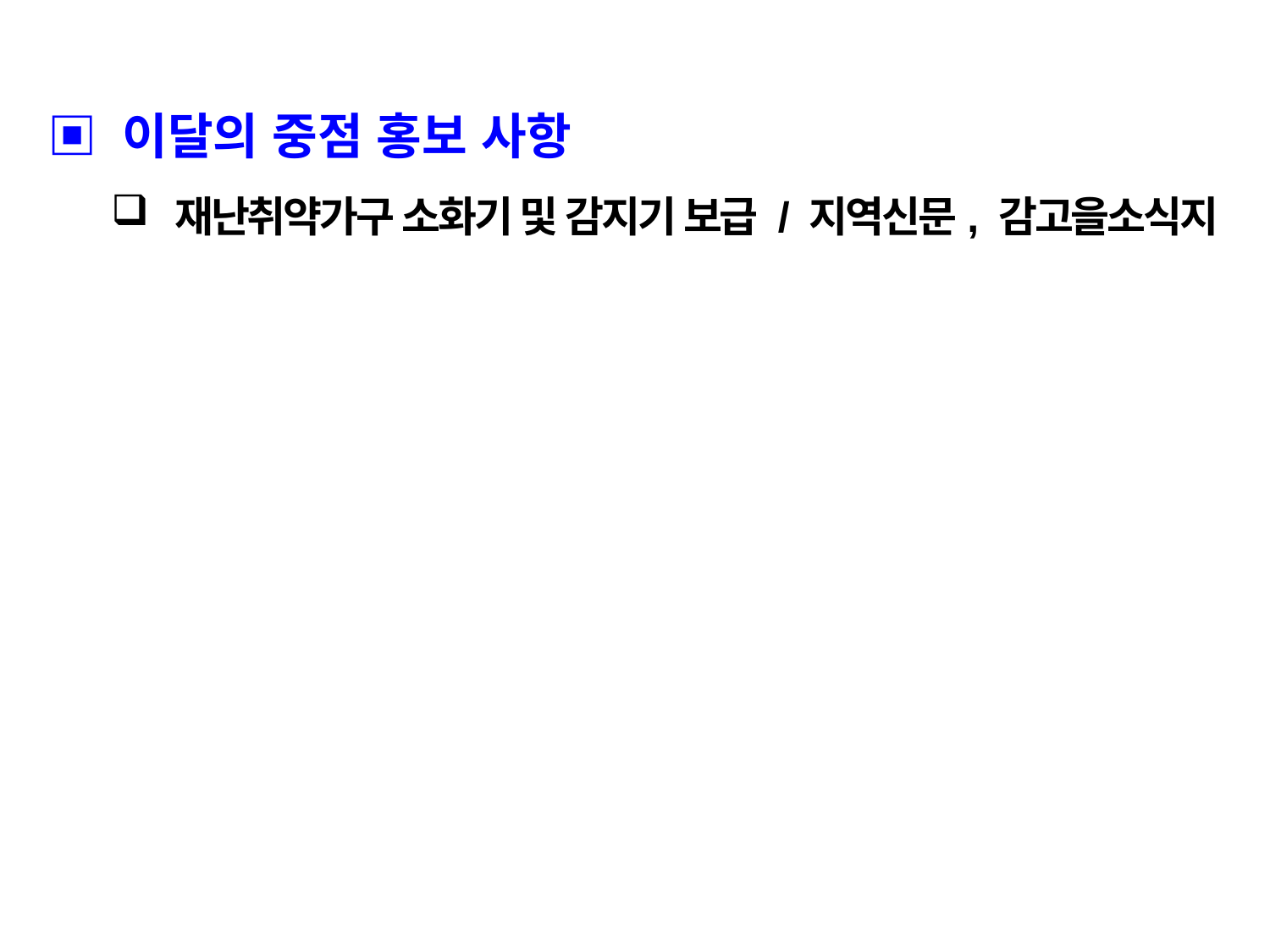

▣ 이달의 중점 홍보 사항
재난취약가구 소화기 및 감지기 보급 / 지역신문, 감고을소식지